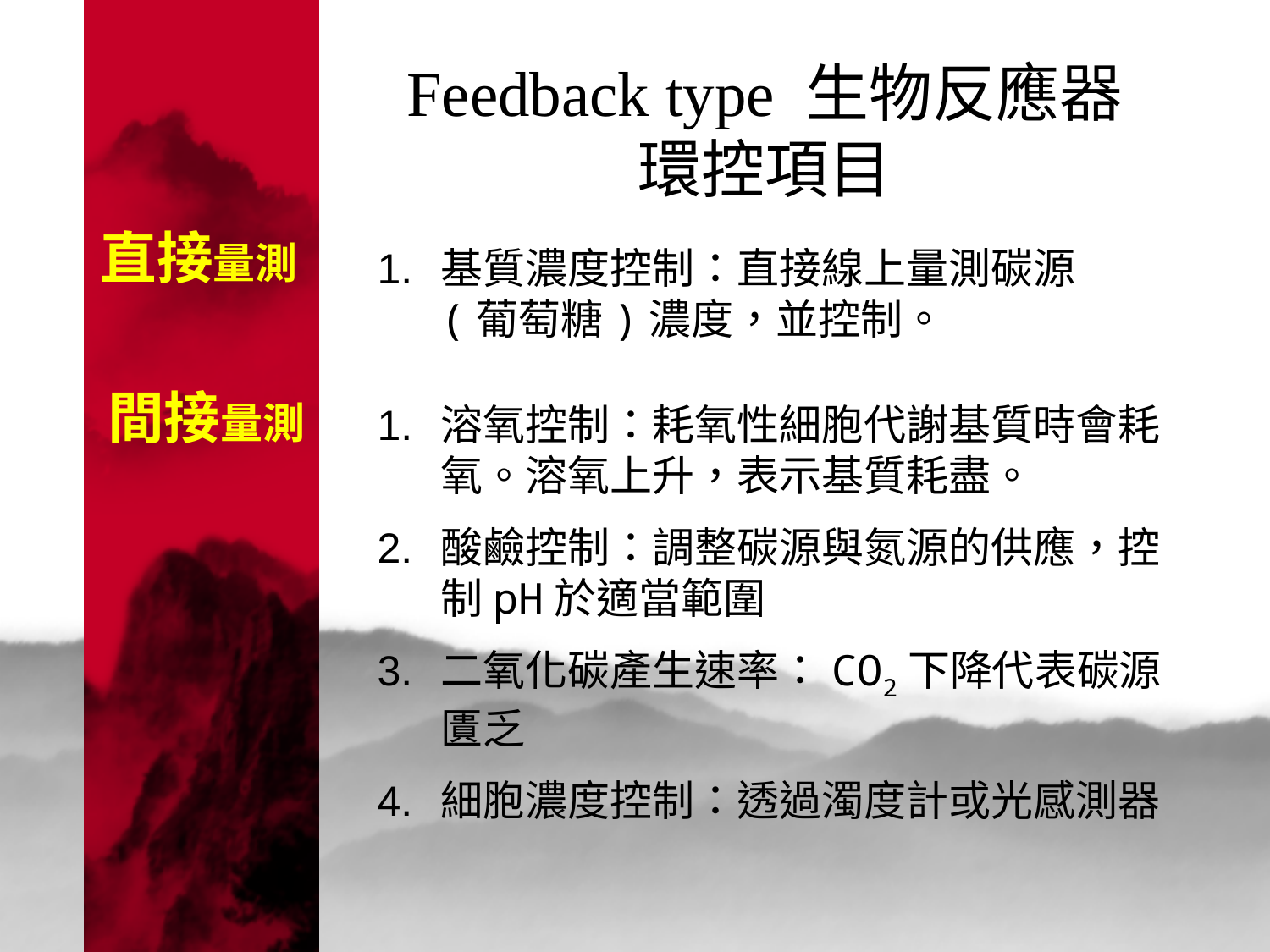

# Feedback type 生物反應器 環控項目
直接量測
基質濃度控制：直接線上量測碳源(葡萄糖)濃度，並控制。
間接量測
溶氧控制：耗氧性細胞代謝基質時會耗氧。溶氧上升，表示基質耗盡。
酸鹼控制：調整碳源與氮源的供應，控制pH於適當範圍
二氧化碳產生速率：CO2下降代表碳源匱乏
細胞濃度控制：透過濁度計或光感測器